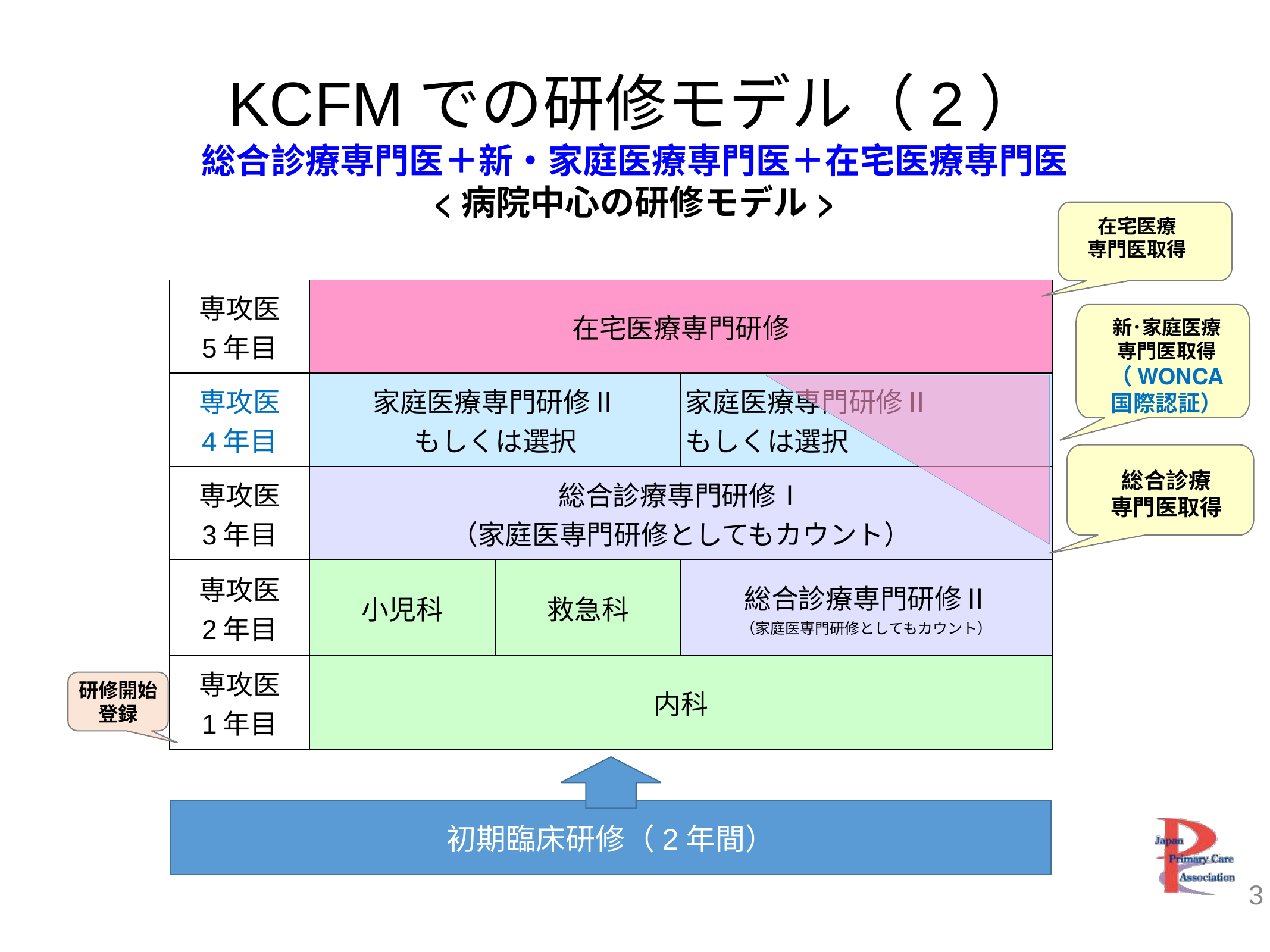

# KCFMでの研修モデル（2） 総合診療専門医＋新・家庭医療専門医＋在宅医療専門医 <病院中心の研修モデル>

在宅医療
専門医取得
| 専攻医 5年目 | 在宅医療専門研修 |  |  |
| --- | --- | --- | --- |
| 専攻医 4年目 | 家庭医療専門研修Ⅱ もしくは選択 |  | 家庭医療専門研修Ⅱ もしくは選択 |
| 専攻医 3年目 | 総合診療専門研修Ⅰ （家庭医専門研修としてもカウント） |  |  |
| 専攻医 2年目 | 小児科 | 救急科 | 総合診療専門研修Ⅱ （家庭医専門研修としてもカウント） |
| 専攻医 1年目 | 内科 |  |  |

新･家庭医療
専門医取得
（WONCA
国際認証）

総合診療
専門医取得

研修開始
登録

初期臨床研修（2年間）
3